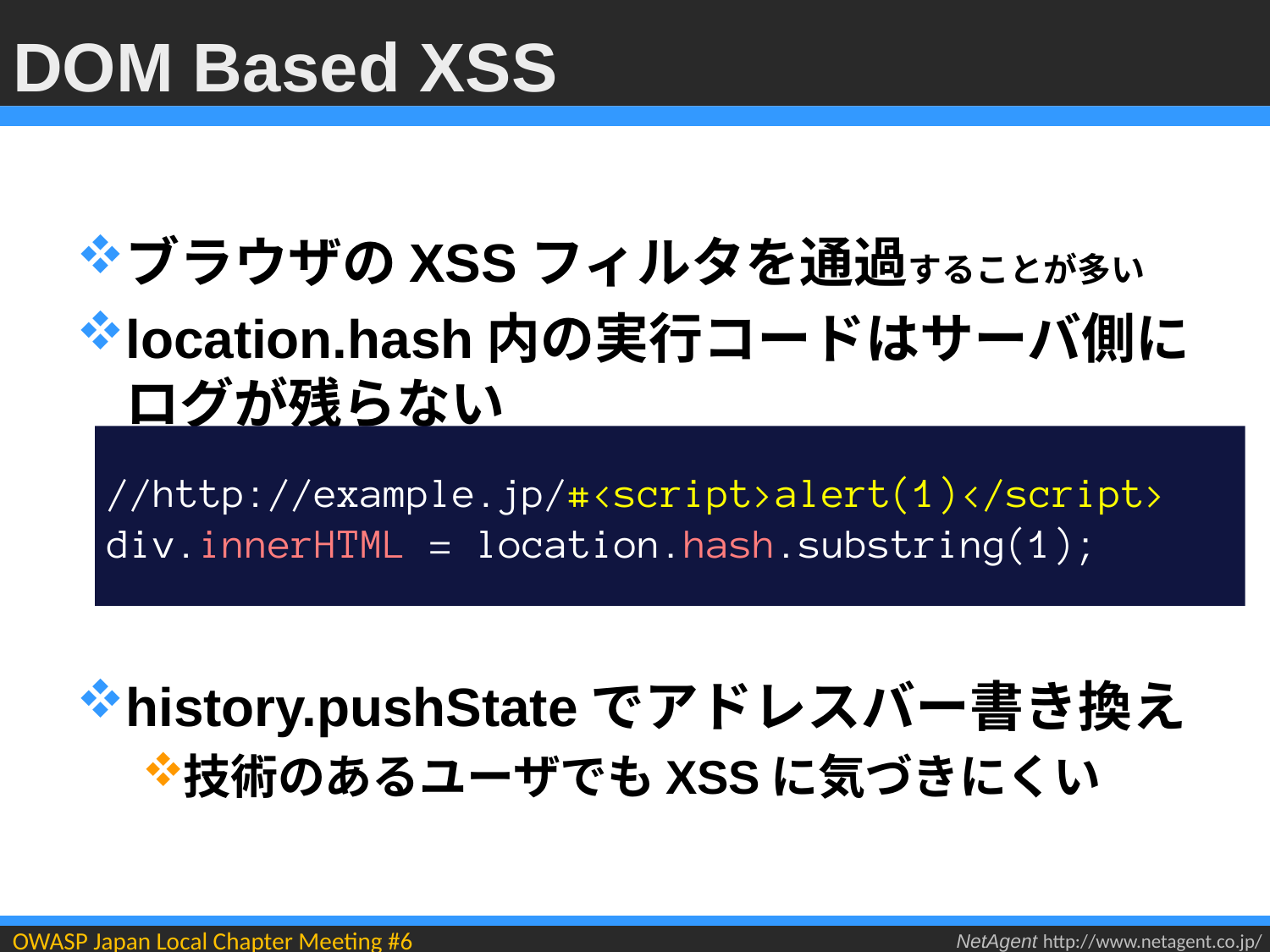

# DOM Based XSS
ブラウザのXSSフィルタを通過することが多い
location.hash内の実行コードはサーバ側にログが残らない

history.pushStateでアドレスバー書き換え
技術のあるユーザでもXSSに気づきにくい
//http://example.jp/#<script>alert(1)</script>
div.innerHTML = location.hash.substring(1);